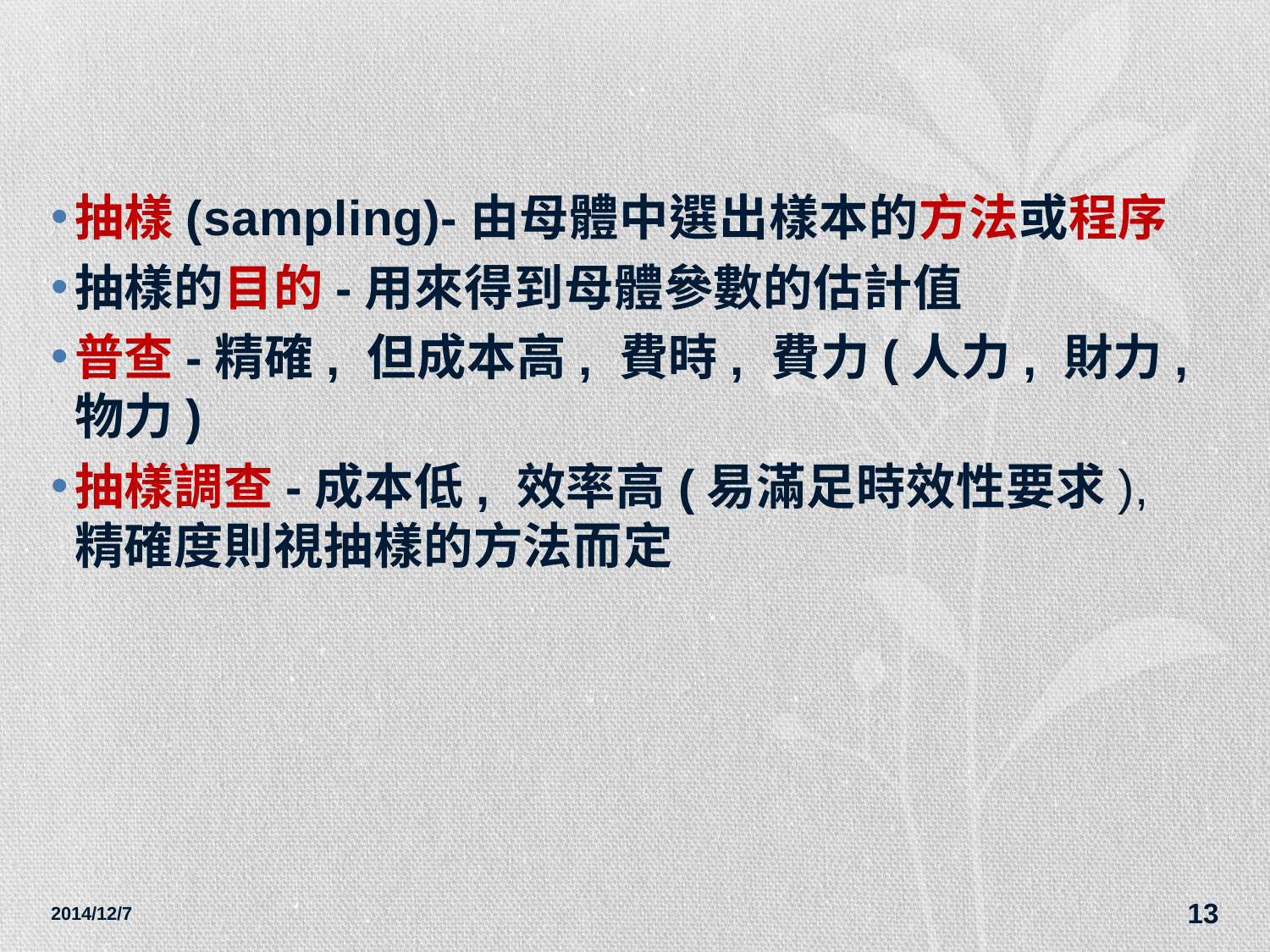

#
抽樣(sampling)-由母體中選出樣本的方法或程序
抽樣的目的-用來得到母體參數的估計值
普查-精確, 但成本高, 費時, 費力(人力, 財力, 物力)
抽樣調查-成本低, 效率高(易滿足時效性要求), 精確度則視抽樣的方法而定

2014/12/7
13